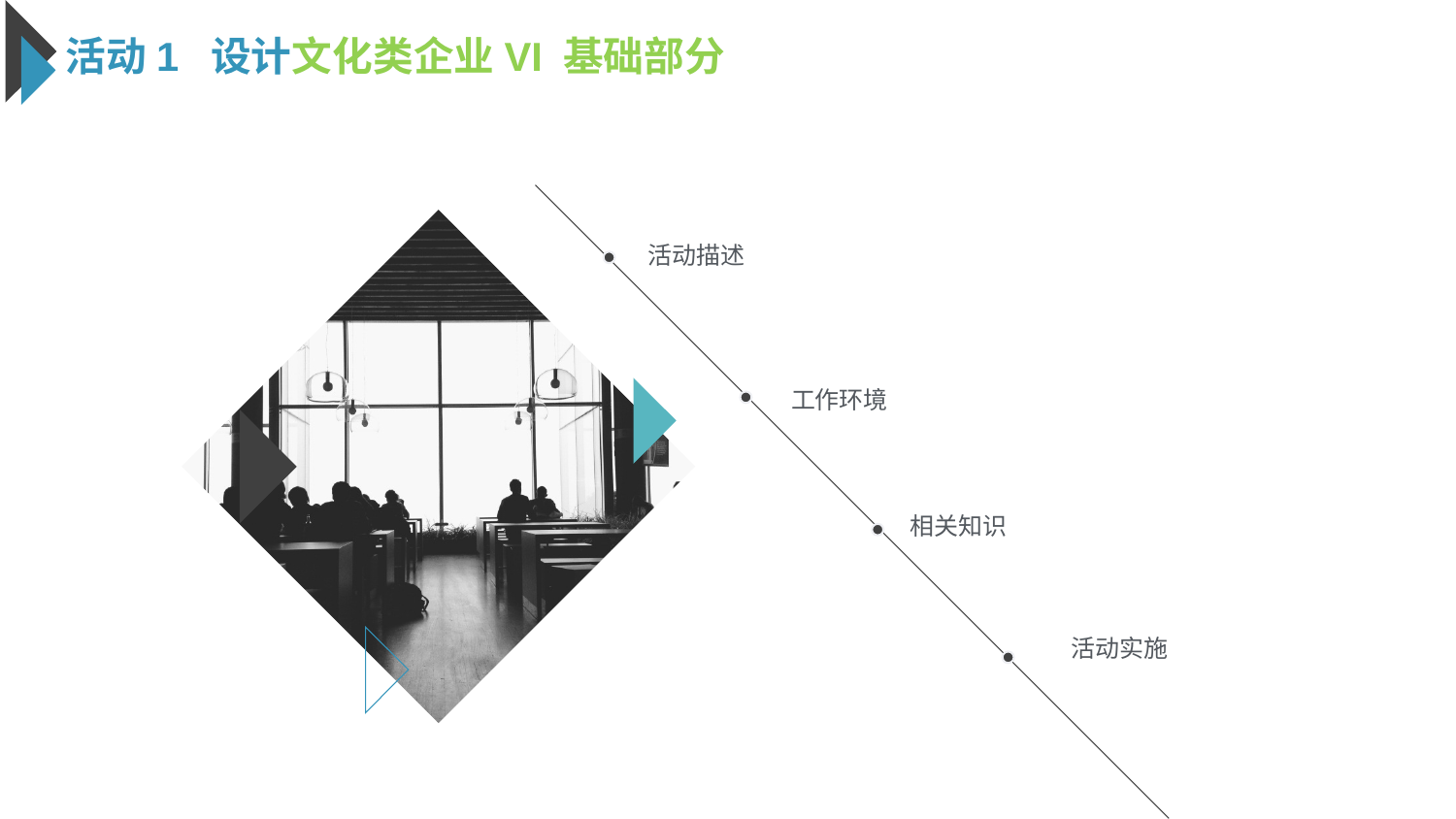

活动1  设计文化类企业VI 基础部分

活动描述

工作环境

相关知识

活动实施